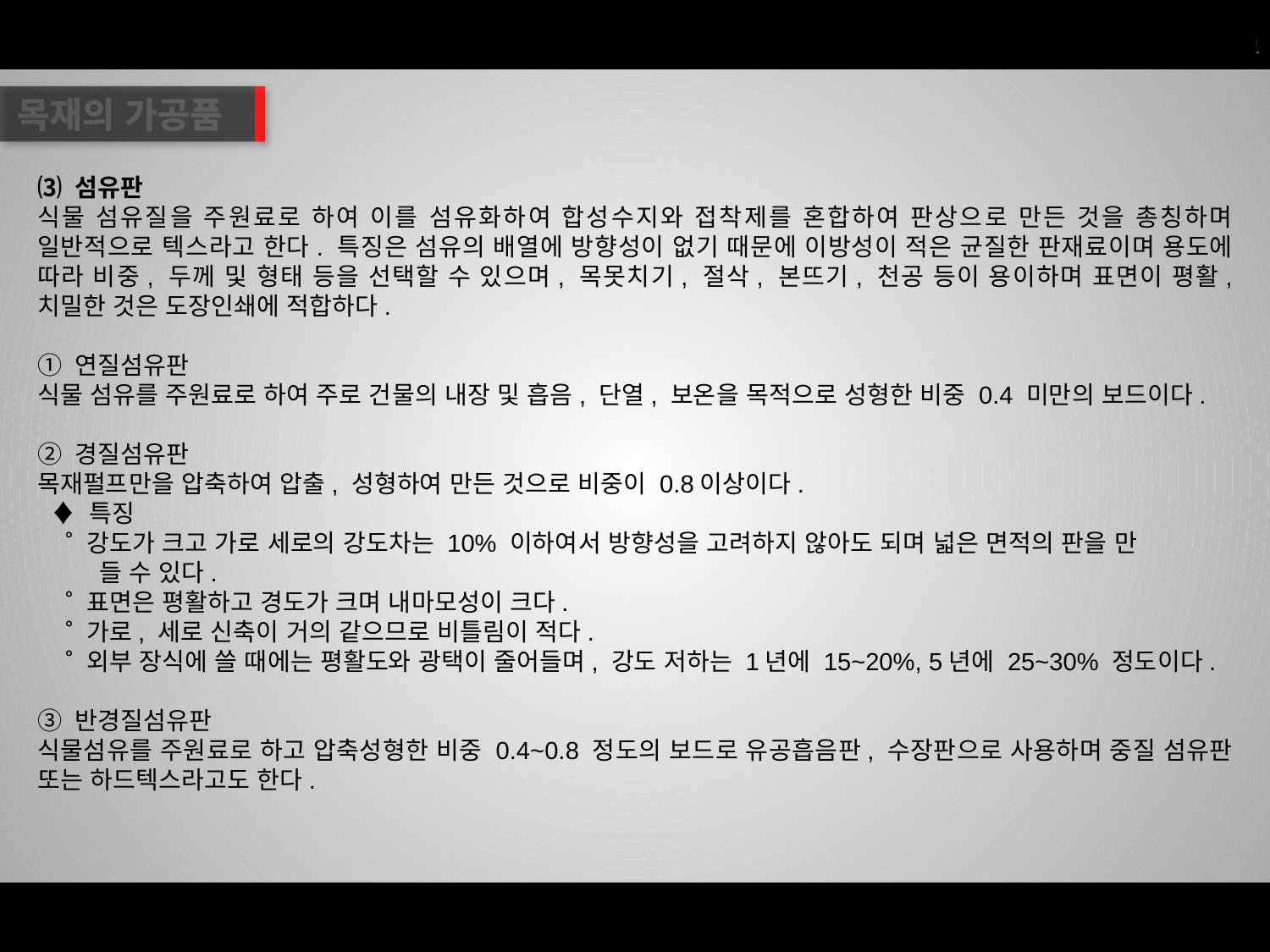

목재의 가공품

⑶ 섬유판
식물 섬유질을 주원료로 하여 이를 섬유화하여 합성수지와 접착제를 혼합하여 판상으로 만든 것을 총칭하며 일반적으로 텍스라고 한다. 특징은 섬유의 배열에 방향성이 없기 때문에 이방성이 적은 균질한 판재료이며 용도에 따라 비중, 두께 및 형태 등을 선택할 수 있으며, 목못치기, 절삭, 본뜨기, 천공 등이 용이하며 표면이 평활, 치밀한 것은 도장인쇄에 적합하다.

① 연질섬유판
식물 섬유를 주원료로 하여 주로 건물의 내장 및 흡음, 단열, 보온을 목적으로 성형한 비중 0.4 미만의 보드이다.

② 경질섬유판
목재펄프만을 압축하여 압출, 성형하여 만든 것으로 비중이 0.8이상이다.
  ♦ 특징
    ˚ 강도가 크고 가로 세로의 강도차는 10% 이하여서 방향성을 고려하지 않아도 되며 넓은 면적의 판을 만
        들 수 있다.
    ˚ 표면은 평활하고 경도가 크며 내마모성이 크다.
    ˚ 가로, 세로 신축이 거의 같으므로 비틀림이 적다.
    ˚ 외부 장식에 쓸 때에는 평활도와 광택이 줄어들며, 강도 저하는 1년에 15~20%, 5년에 25~30% 정도이다.

③ 반경질섬유판
식물섬유를 주원료로 하고 압축성형한 비중 0.4~0.8 정도의 보드로 유공흡음판, 수장판으로 사용하며 중질 섬유판 또는 하드텍스라고도 한다.